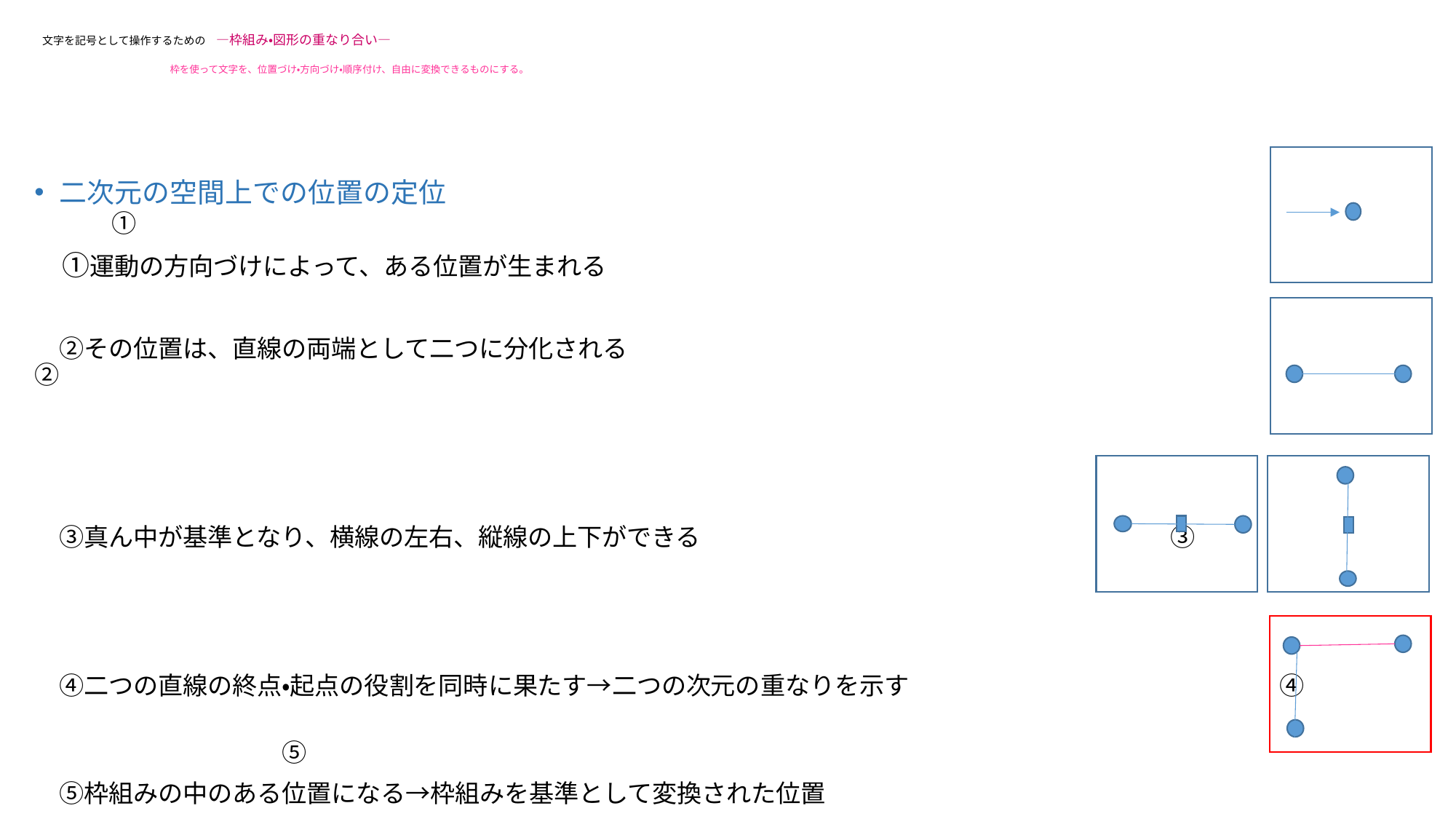

# 文字を記号として操作するための　―枠組み・図形の重なり合い― 　　　　　　　　　　　　枠を使って文字を、位置づけ・方向づけ・順序付け、自由に変換できるものにする。

二次元の空間上での位置の定位　　　　　　　　　　　　　　　　　　　　　　　　　　　　　　　　　　　　　①
　①運動の方向づけによって、ある位置が生まれる

　②その位置は、直線の両端として二つに分化される　　　　　　　　　　　　　　　　　　　　　　　　　　　　　　　　②

　③真ん中が基準となり、横線の左右、縦線の上下ができる　　　　　　　　　　　　　　　　　　　③

　④二つの直線の終点・起点の役割を同時に果たす→二つの次元の重なりを示す　　　　　　　　　　　　　　　④
　　　　　　　　　　　　　　　　　　　　　　　　　　　　　　　　　　　　　　　　　　　　　　　　　　　　　　　　　　　　　　　　　　⑤
　⑤枠組みの中のある位置になる→枠組みを基準として変換された位置